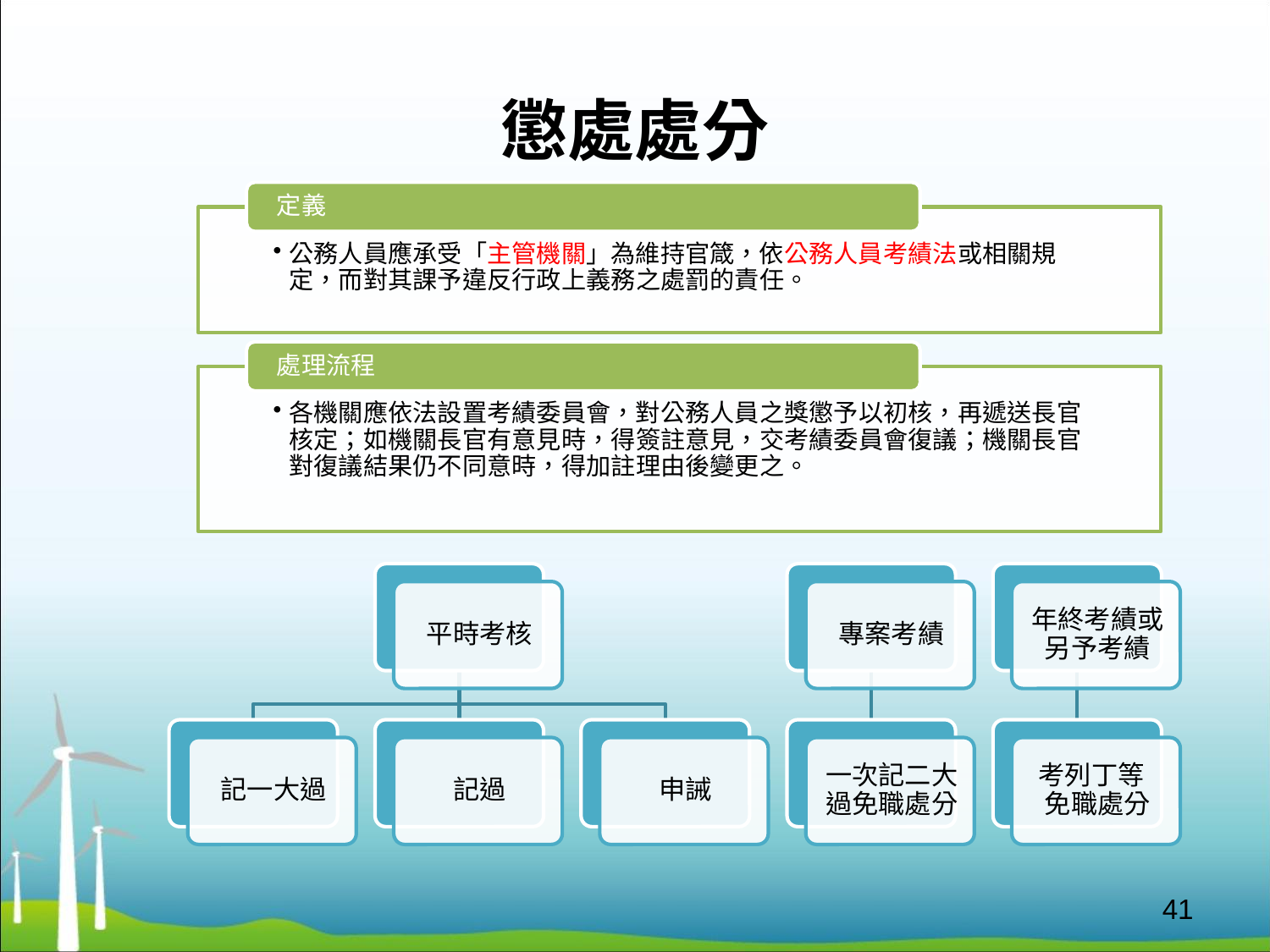

# 懲處處分
公務人員應承受「主管機關」為維持官箴，依公務人員考績法或相關規定，而對其課予違反行政上義務之處罰的責任。
定義
各機關應依法設置考績委員會，對公務人員之獎懲予以初核，再遞送長官核定；如機關長官有意見時，得簽註意見，交考績委員會復議；機關長官對復議結果仍不同意時，得加註理由後變更之。
處理流程
平時考核
記一大過
記過
申誡
專案考績
一次記二大過免職處分
年終考績或另予考績
考列丁等   免職處分
41